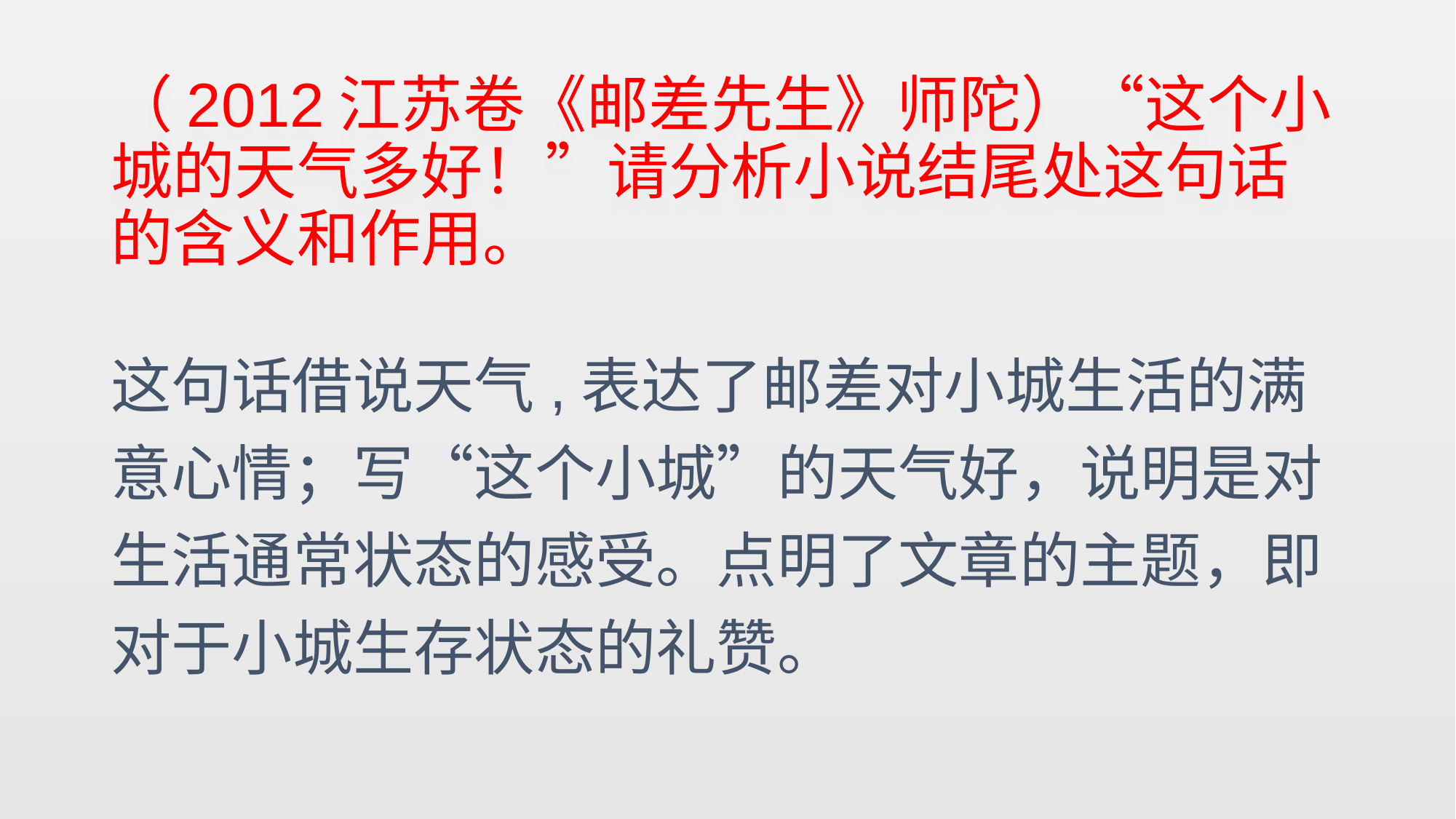

# （2012江苏卷《邮差先生》师陀）“这个小城的天气多好！”请分析小说结尾处这句话的含义和作用。
这句话借说天气,表达了邮差对小城生活的满意心情；写“这个小城”的天气好，说明是对生活通常状态的感受。点明了文章的主题，即对于小城生存状态的礼赞。